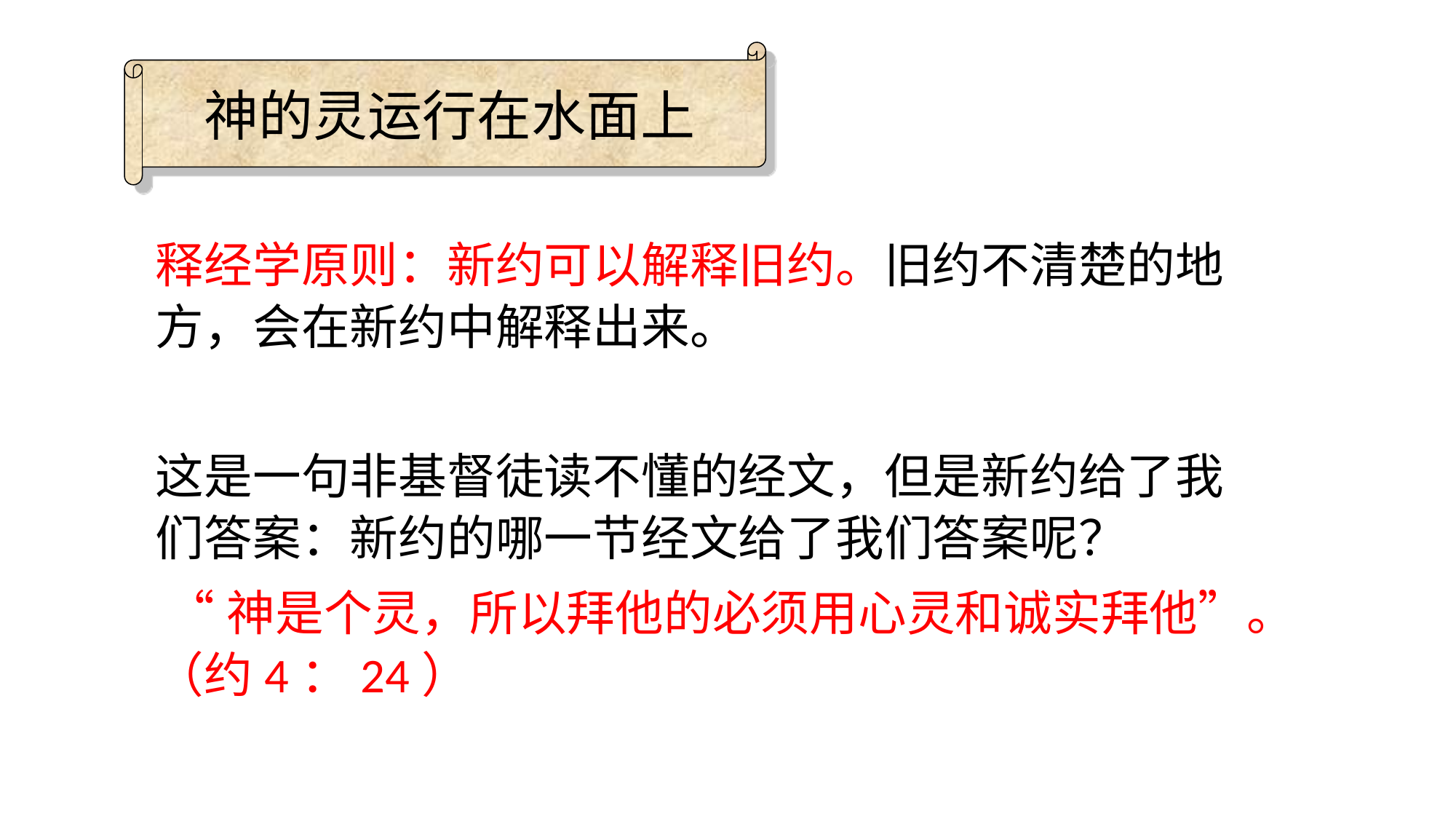

神的灵运行在水面上
释经学原则：新约可以解释旧约。旧约不清楚的地方，会在新约中解释出来。

这是一句非基督徒读不懂的经文，但是新约给了我们答案：新约的哪一节经文给了我们答案呢？
 “神是个灵，所以拜他的必须用心灵和诚实拜他”。（约4：24）